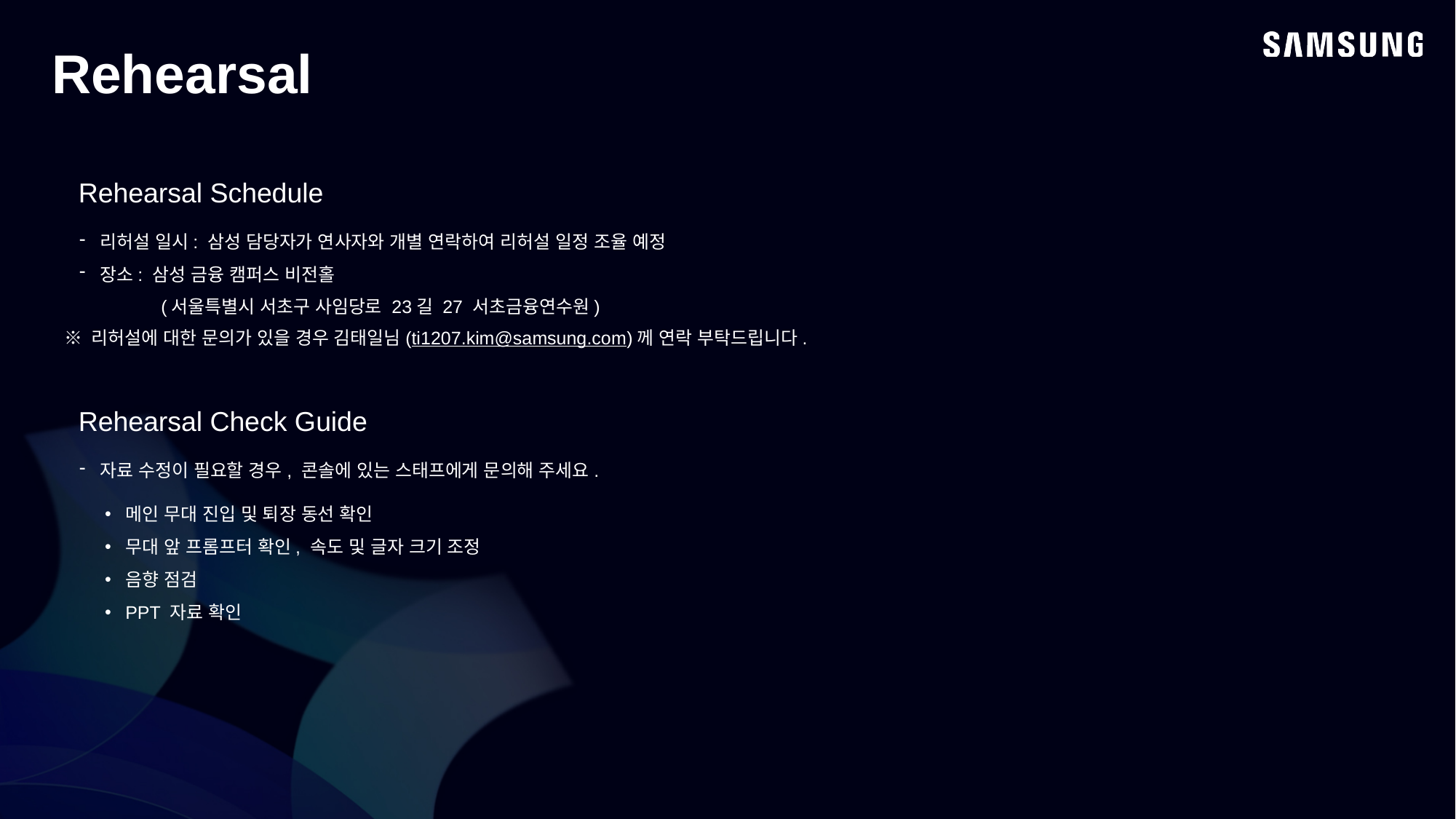

Rehearsal
Rehearsal Schedule
리허설 일시: 삼성 담당자가 연사자와 개별 연락하여 리허설 일정 조율 예정
장소: 삼성 금융 캠퍼스 비전홀
                (서울특별시 서초구 사임당로 23길 27 서초금융연수원)
※ 리허설에 대한 문의가 있을 경우 김태일님(ti1207.kim@samsung.com)께 연락 부탁드립니다.
Rehearsal Check Guide
자료 수정이 필요할 경우, 콘솔에 있는 스태프에게 문의해 주세요.
메인 무대 진입 및 퇴장 동선 확인
무대 앞 프롬프터 확인, 속도 및 글자 크기 조정
음향 점검
PPT 자료 확인